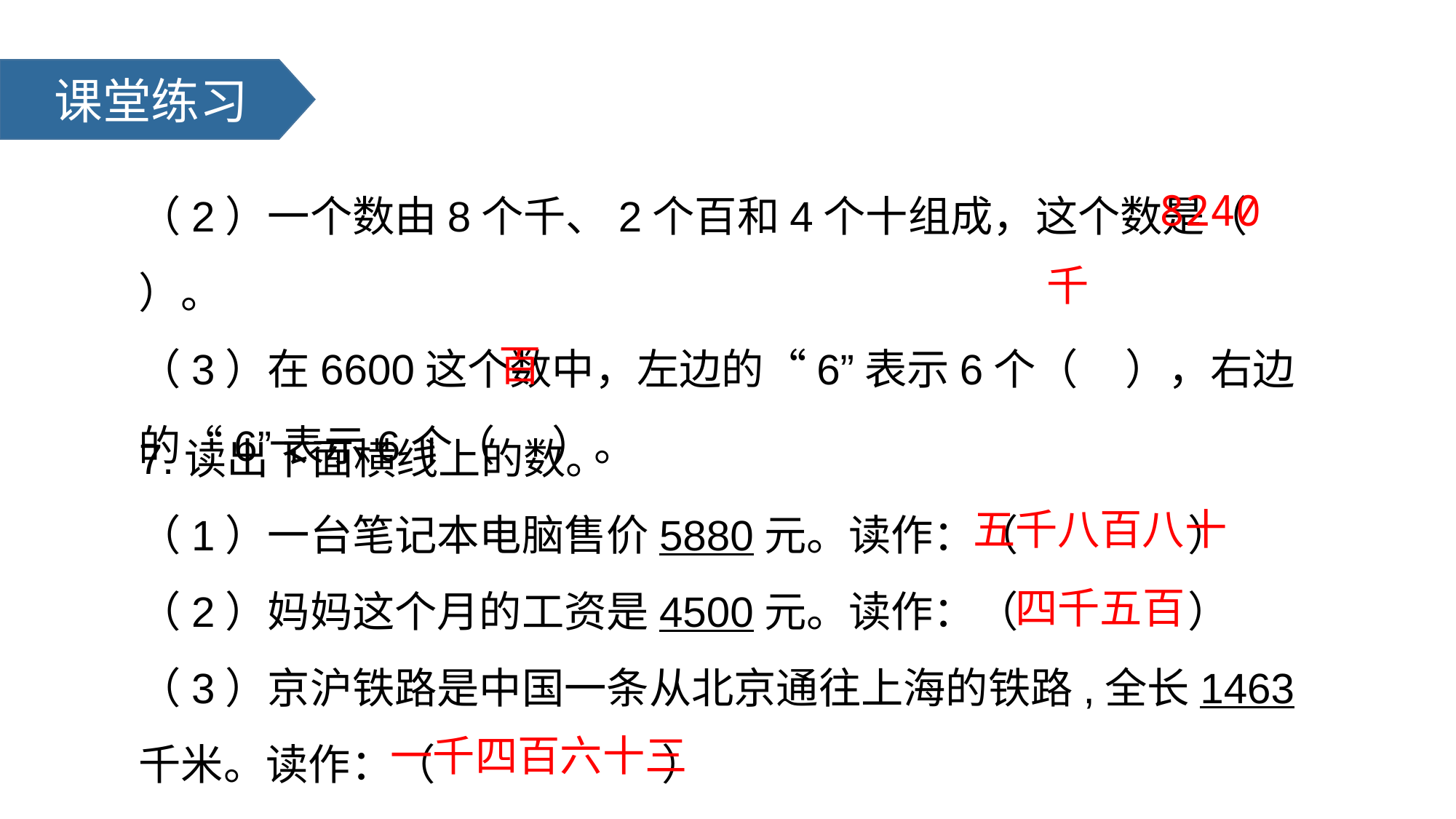

课堂练习
（2）一个数由8个千、2个百和4个十组成，这个数是（      ）。
（3）在6600这个数中，左边的“6”表示6个（     ），右边的“6”表示6个（      ）。
8240
千
百
7.读出下面横线上的数。
（1）一台笔记本电脑售价5880元。读作：（                  ）
（2）妈妈这个月的工资是4500元。读作：（                  ）
（3）京沪铁路是中国一条从北京通往上海的铁路,全长1463千米。读作：（                        ）
五千八百八十
四千五百
一千四百六十三